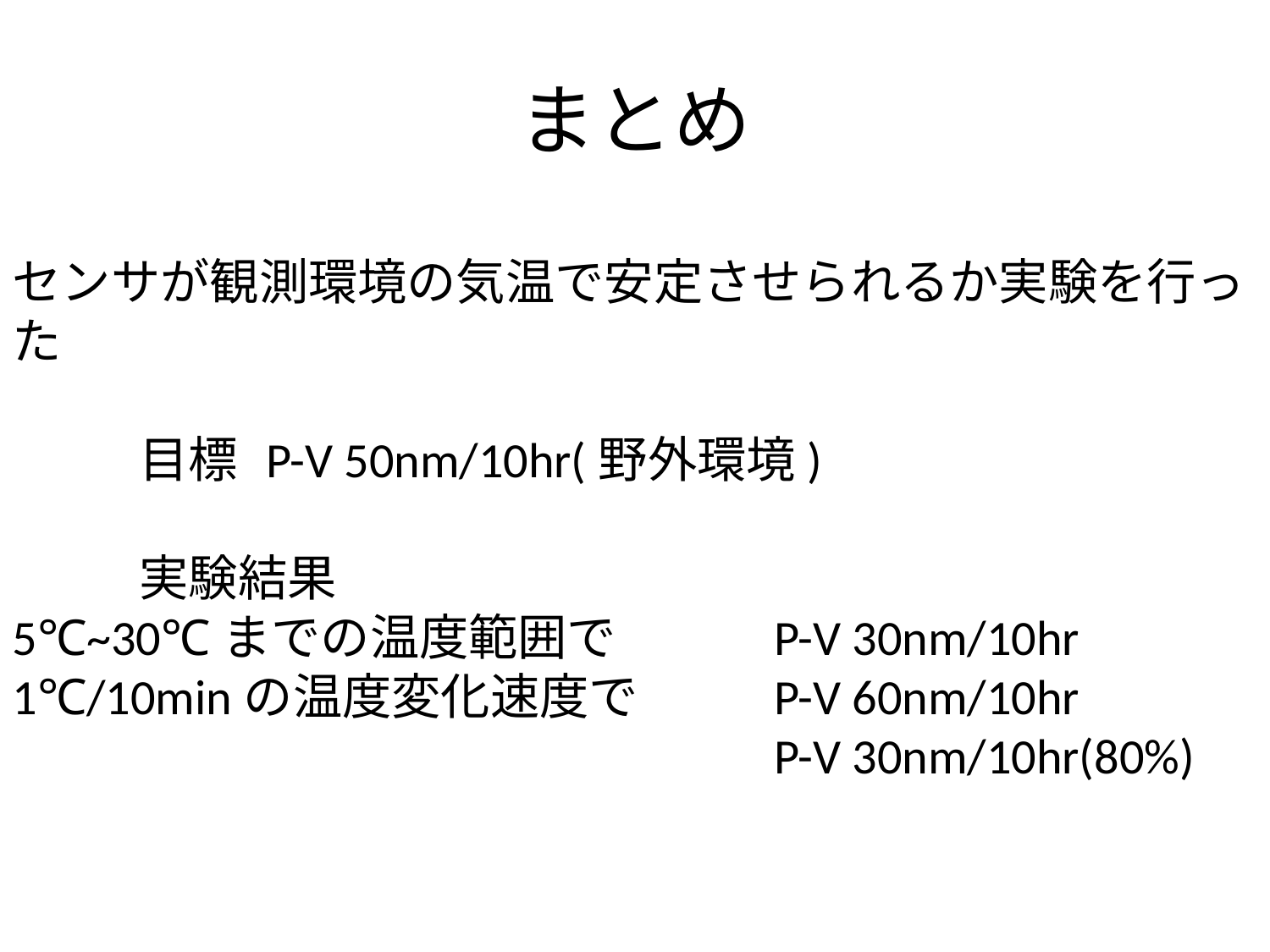

# まとめ

センサが観測環境の気温で安定させられるか実験を行った

	目標	P-V 50nm/10hr(野外環境)

	実験結果
5℃~30℃までの温度範囲で		P-V 30nm/10hr
1℃/10minの温度変化速度で　	P-V 60nm/10hr
						P-V 30nm/10hr(80%)